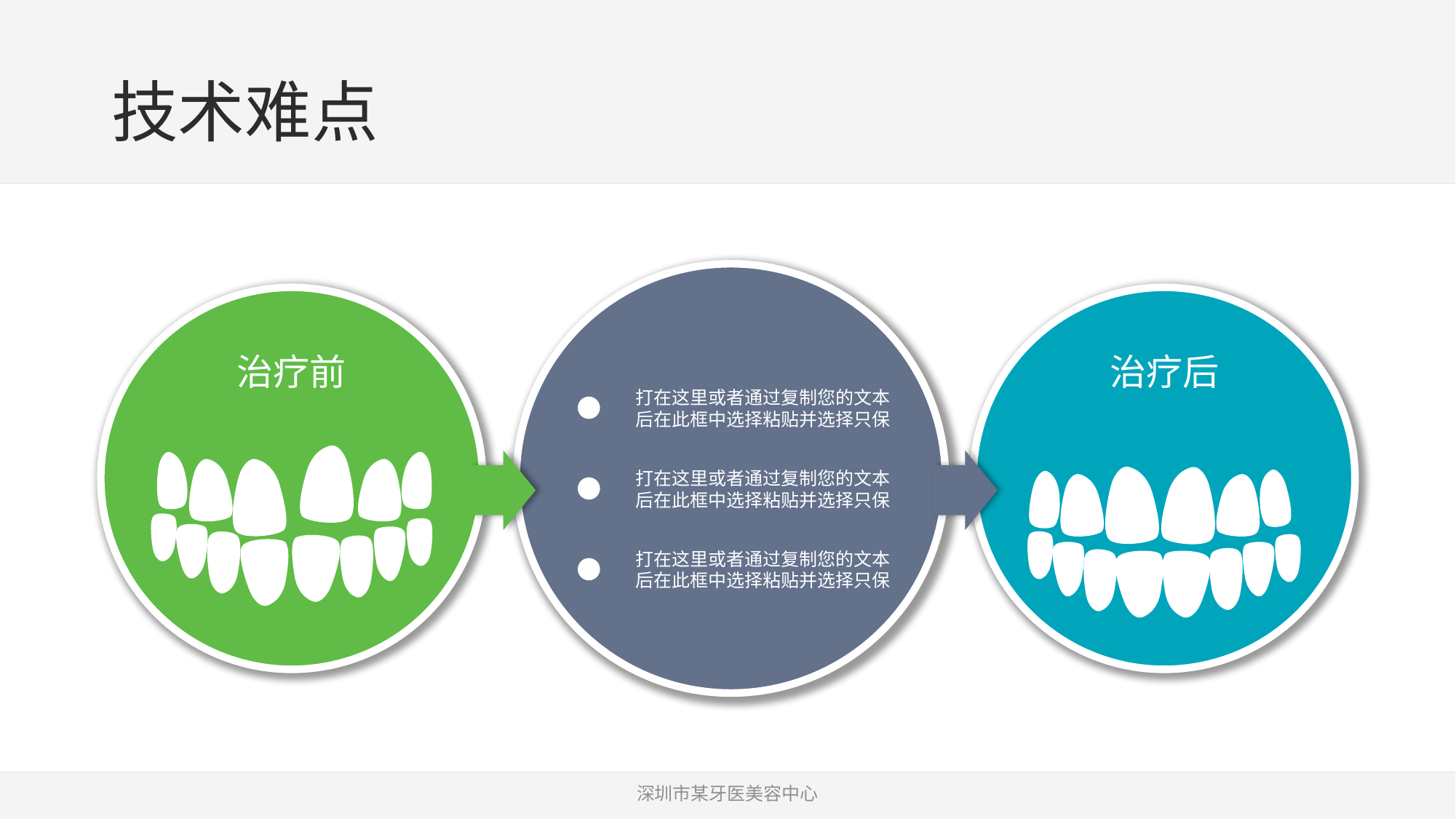

# 技术难点

治疗前
治疗后
打在这里或者通过复制您的文本后在此框中选择粘贴并选择只保

打在这里或者通过复制您的文本后在此框中选择粘贴并选择只保

打在这里或者通过复制您的文本后在此框中选择粘贴并选择只保

深圳市某牙医美容中心